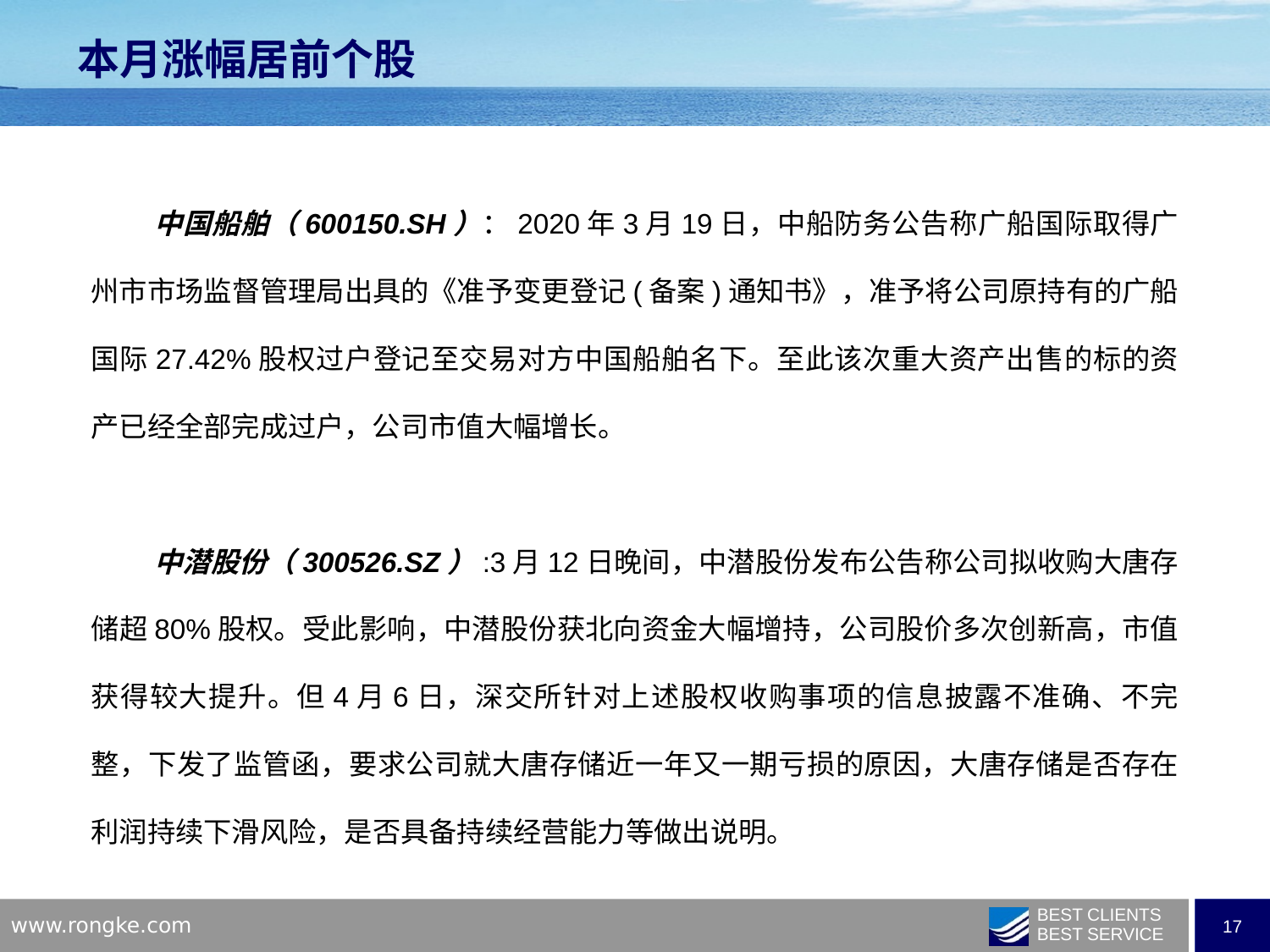

本月涨幅居前个股
中国船舶（600150.SH）：2020年3月19日，中船防务公告称广船国际取得广州市市场监督管理局出具的《准予变更登记(备案)通知书》，准予将公司原持有的广船国际27.42%股权过户登记至交易对方中国船舶名下。至此该次重大资产出售的标的资产已经全部完成过户，公司市值大幅增长。

中潜股份（300526.SZ）:3月12日晚间，中潜股份发布公告称公司拟收购大唐存储超80%股权。受此影响，中潜股份获北向资金大幅增持，公司股价多次创新高，市值获得较大提升。但4月6日，深交所针对上述股权收购事项的信息披露不准确、不完整，下发了监管函，要求公司就大唐存储近一年又一期亏损的原因，大唐存储是否存在利润持续下滑风险，是否具备持续经营能力等做出说明。